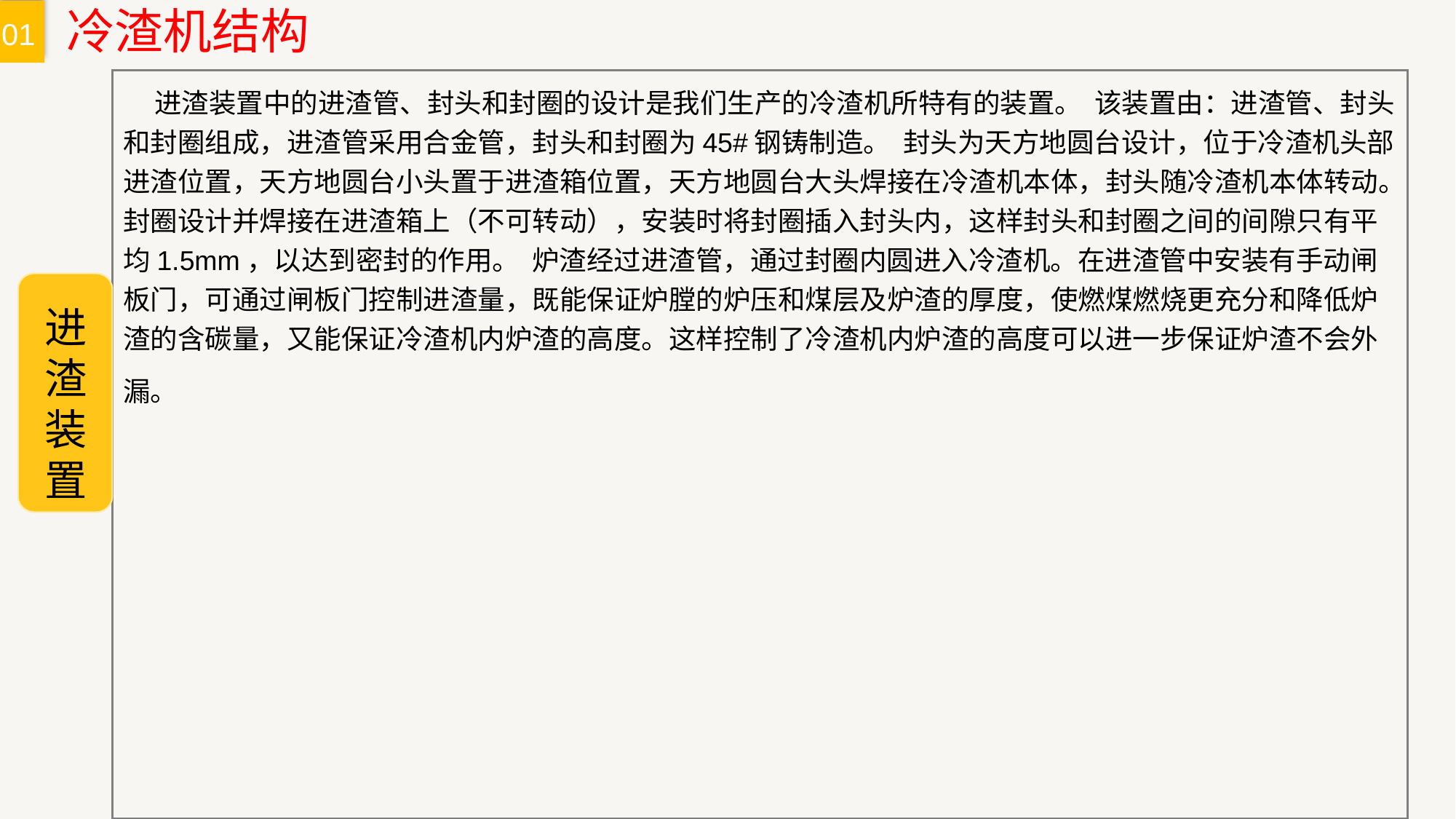

冷渣机结构
01

    进渣装置中的进渣管、封头和封圈的设计是我们生产的冷渣机所特有的装置。  该装置由：进渣管、封头和封圈组成，进渣管采用合金管，封头和封圈为45#钢铸制造。  封头为天方地圆台设计，位于冷渣机头部进渣位置，天方地圆台小头置于进渣箱位置，天方地圆台大头焊接在冷渣机本体，封头随冷渣机本体转动。封圈设计并焊接在进渣箱上（不可转动），安装时将封圈插入封头内，这样封头和封圈之间的间隙只有平均1.5mm，以达到密封的作用。  炉渣经过进渣管，通过封圈内圆进入冷渣机。在进渣管中安装有手动闸板门，可通过闸板门控制进渣量，既能保证炉膛的炉压和煤层及炉渣的厚度，使燃煤燃烧更充分和降低炉渣的含碳量，又能保证冷渣机内炉渣的高度。这样控制了冷渣机内炉渣的高度可以进一步保证炉渣不会外漏。

进渣装置